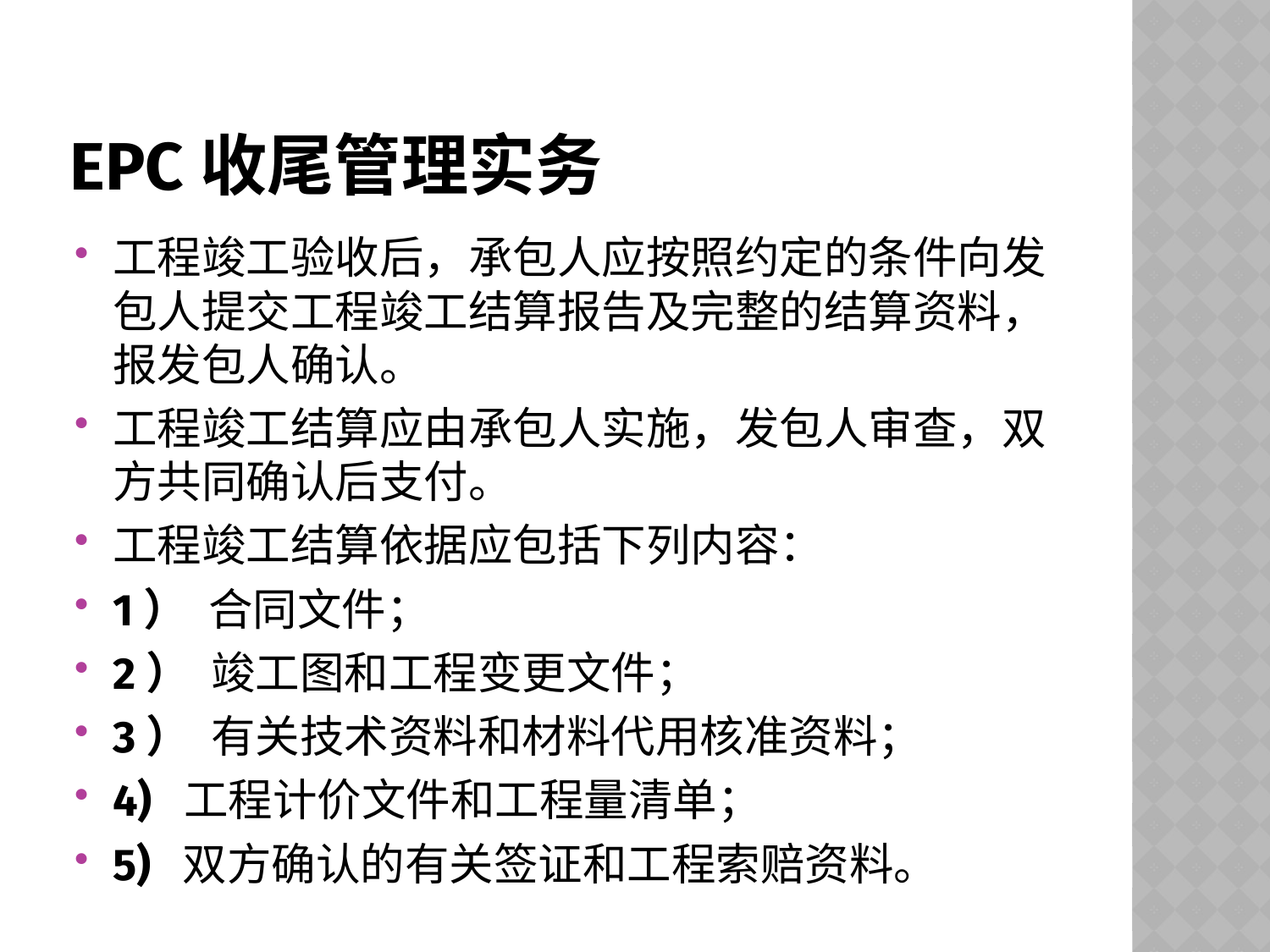

# EPC收尾管理实务
工程竣工验收后，承包人应按照约定的条件向发包人提交工程竣工结算报告及完整的结算资料，报发包人确认。
工程竣工结算应由承包人实施，发包人审查，双方共同确认后支付。
工程竣工结算依据应包括下列内容：
1）  合同文件；
2）  竣工图和工程变更文件；
3）  有关技术资料和材料代用核准资料；
4)  工程计价文件和工程量清单；
5)  双方确认的有关签证和工程索赔资料。